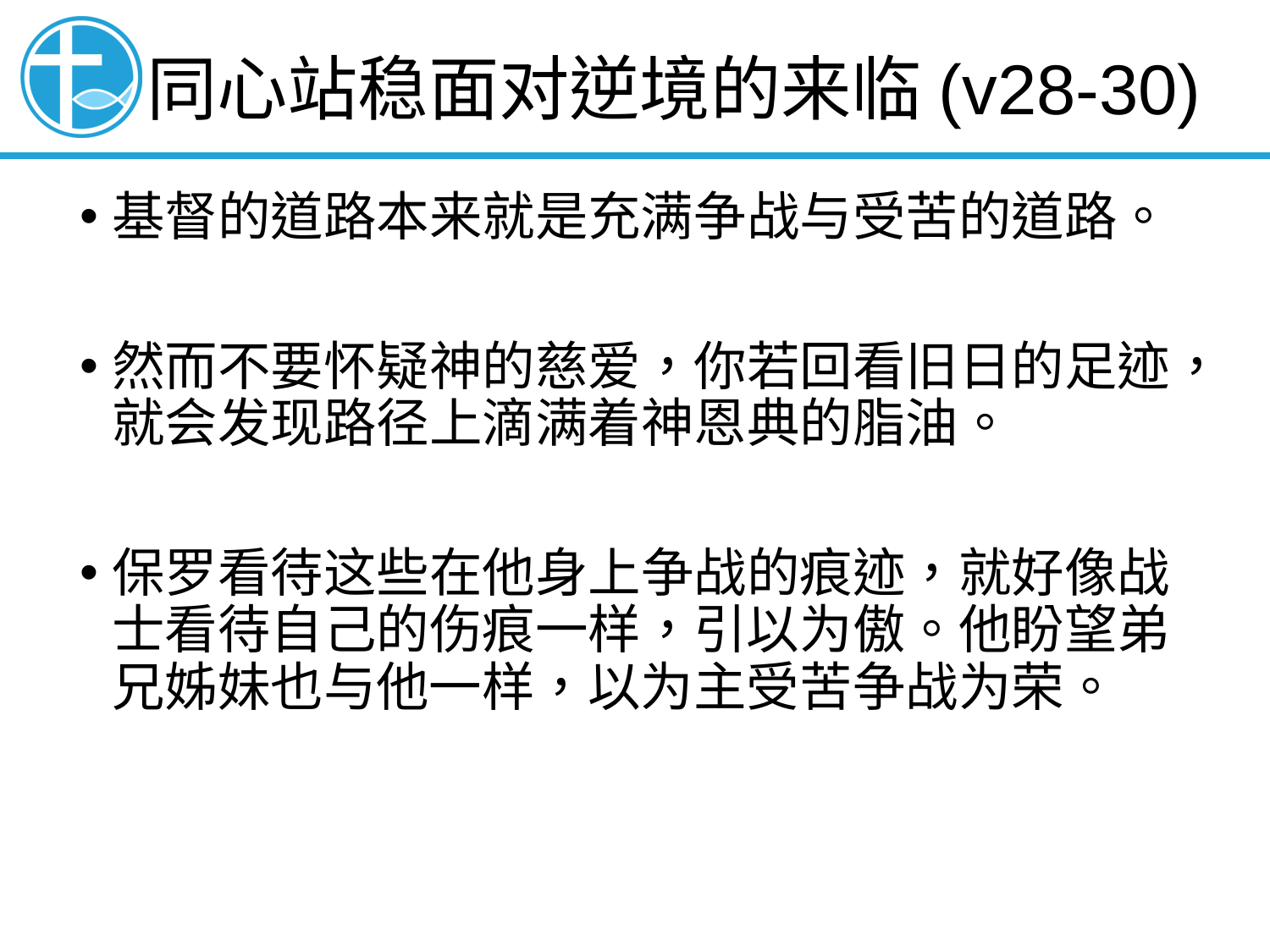

# 同心站稳面对逆境的来临(v28-30)
基督的道路本来就是充满争战与受苦的道路。

然而不要怀疑神的慈爱，你若回看旧日的足迹，就会发现路径上滴满着神恩典的脂油。

保罗看待这些在他身上争战的痕迹，就好像战士看待自己的伤痕一样，引以为傲。他盼望弟兄姊妹也与他一样，以为主受苦争战为荣。